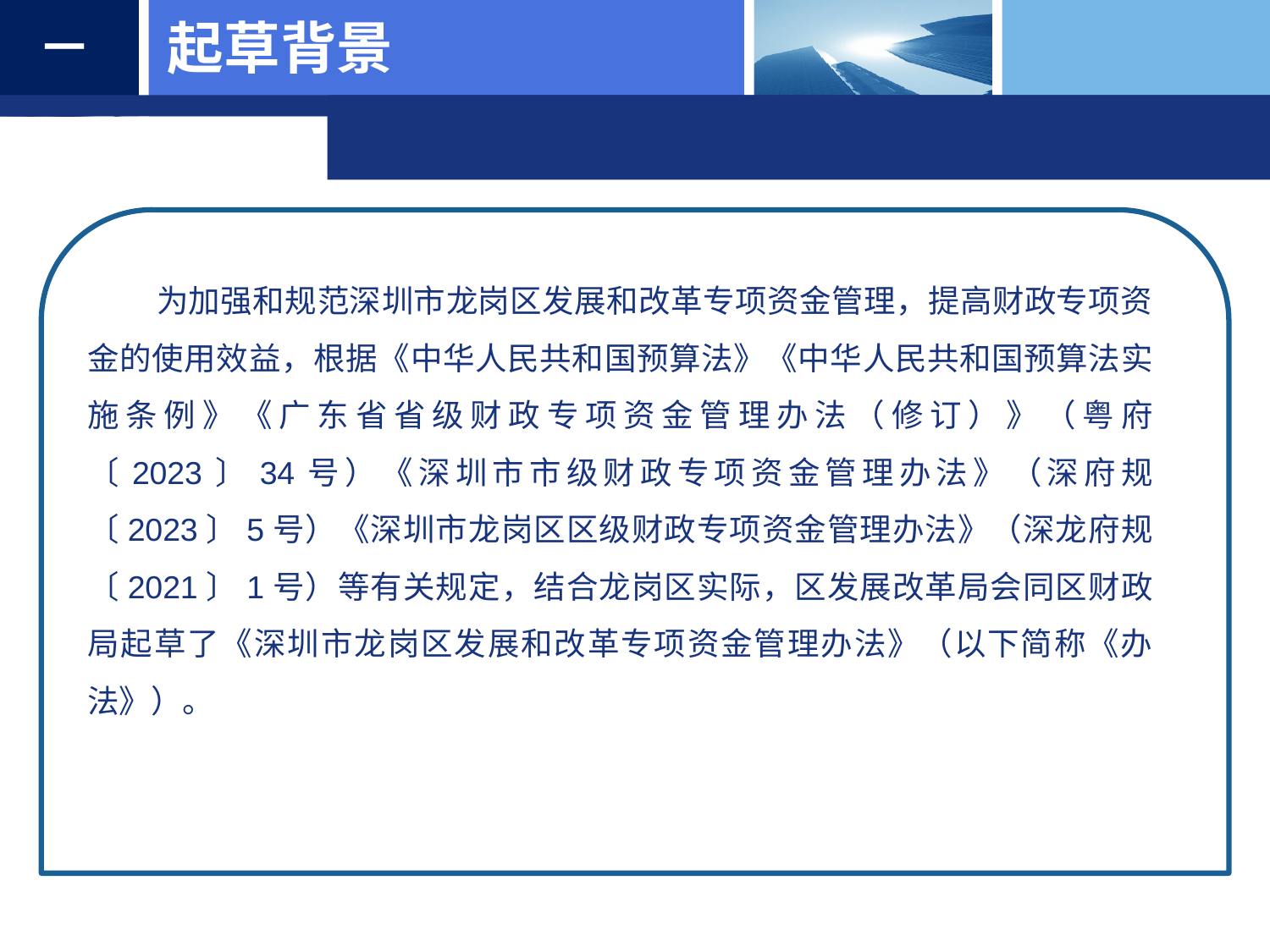

起草背景
一

        为加强和规范深圳市龙岗区发展和改革专项资金管理，提高财政专项资金的使用效益，根据《中华人民共和国预算法》《中华人民共和国预算法实施条例》《广东省省级财政专项资金管理办法（修订）》（粤府〔2023〕34号）《深圳市市级财政专项资金管理办法》（深府规〔2023〕5号）《深圳市龙岗区区级财政专项资金管理办法》（深龙府规〔2021〕1号）等有关规定，结合龙岗区实际，区发展改革局会同区财政局起草了《深圳市龙岗区发展和改革专项资金管理办法》（以下简称《办法》）。

3